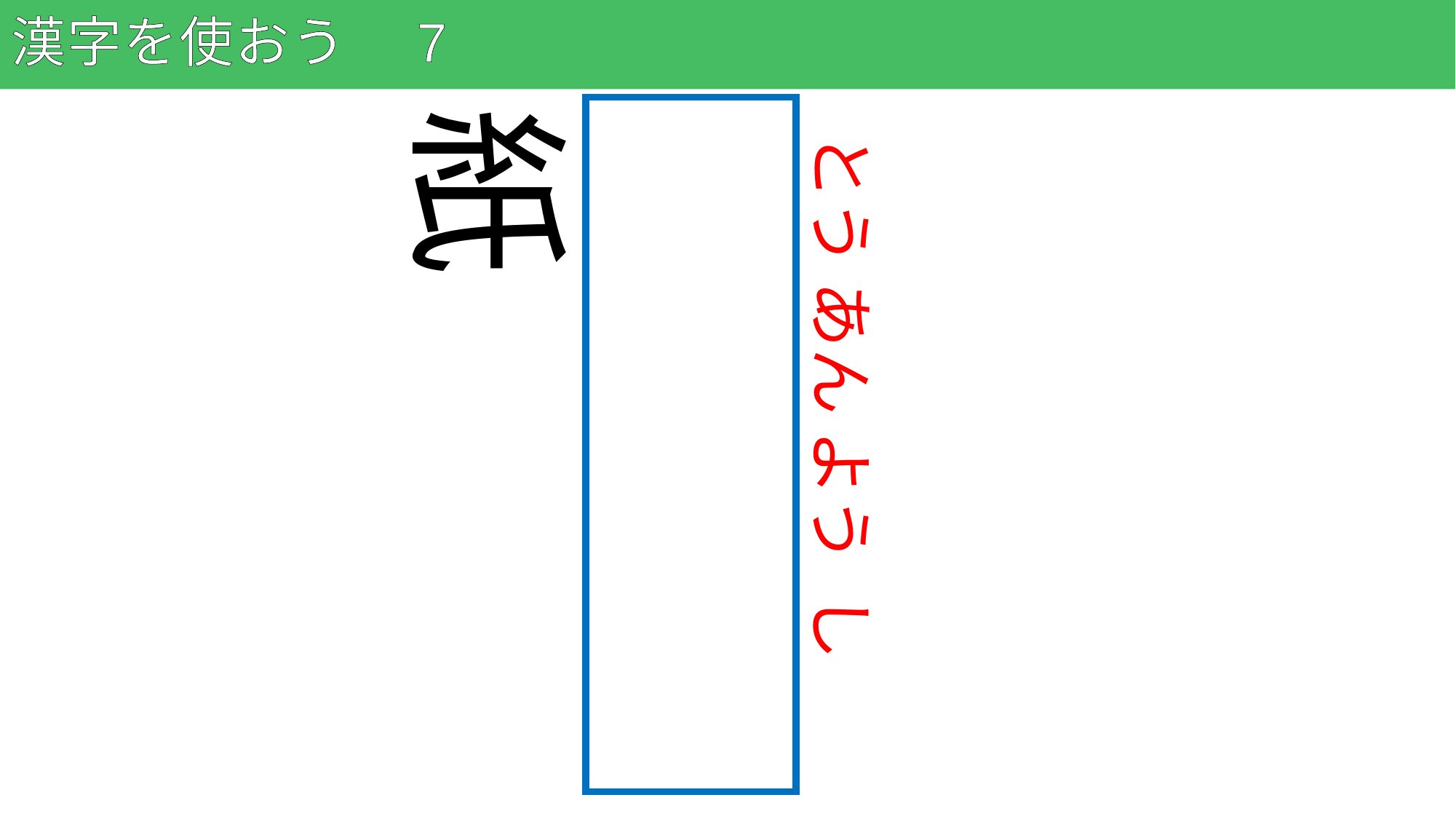

# 漢字を使おう　7
43
答案用紙

とう あん よう  し